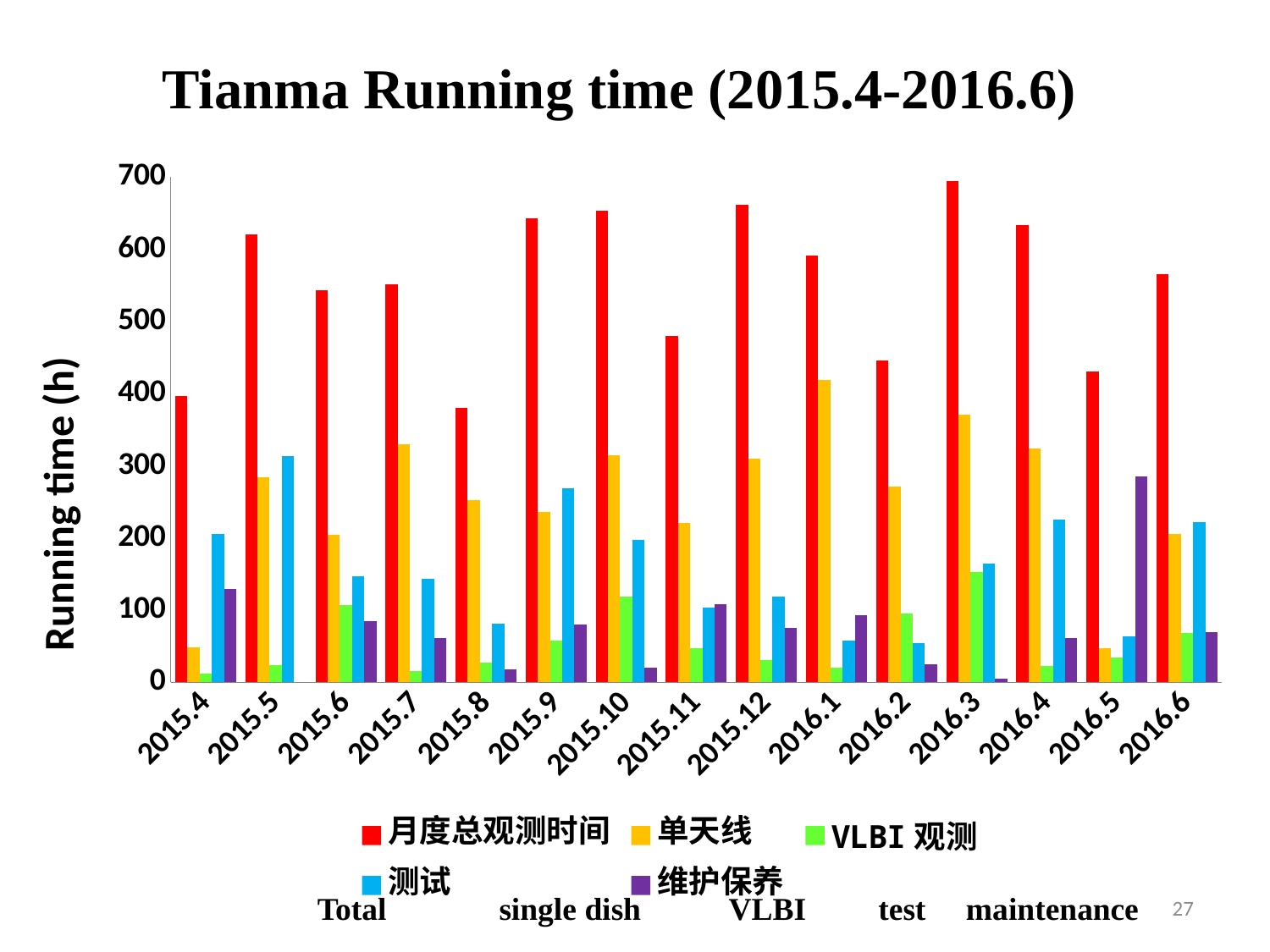

# Tianma Running time (2015.4-2016.6)

### Chart

| Category | 月度总观测时间 | 单天线 | VLBI观测 | 测试 | 维护保养 |
|---|---|---|---|---|---|
| 2015.4 | 397.0 | 49.0 | 12.0 | 206.0 | 130.0 |
| 2015.5 | 621.0 | 284.0 | 24.0 | 313.0 | None |
| 2015.6 | 543.0 | 204.0 | 107.0 | 147.0 | 85.0 |
| 2015.7 | 551.0 | 330.0 | 16.0 | 143.0 | 62.0 |
| 2015.8 | 380.0 | 253.0 | 28.0 | 81.0 | 18.0 |
| 2015.9 | 643.0 | 236.0 | 58.0 | 269.0 | 80.0 |
| 2015.10 | 653.0 | 315.0 | 119.0 | 198.0 | 21.0 |
| 2015.11 | 480.0 | 221.0 | 47.0 | 104.0 | 108.0 |
| 2015.12 | 662.0 | 310.0 | 31.0 | 119.0 | 76.0 |
| 2016.1 | 591.0 | 419.0 | 21.0 | 58.0 | 93.0 |
| 2016.2 | 446.0 | 271.0 | 95.0 | 55.0 | 25.0 |
| 2016.3 | 694.0 | 371.0 | 153.0 | 165.0 | 5.0 |
| 2016.4 | 634.0 | 324.0 | 23.0 | 226.0 | 61.0 |
| 2016.5 | 431.0 | 47.0 | 35.0 | 64.0 | 285.0 |
| 2016.6 | 566.0 | 206.0 | 68.0 | 222.0 | 70.0 |
Running time (h)
Total              single dish           VLBI         test     maintenance
27